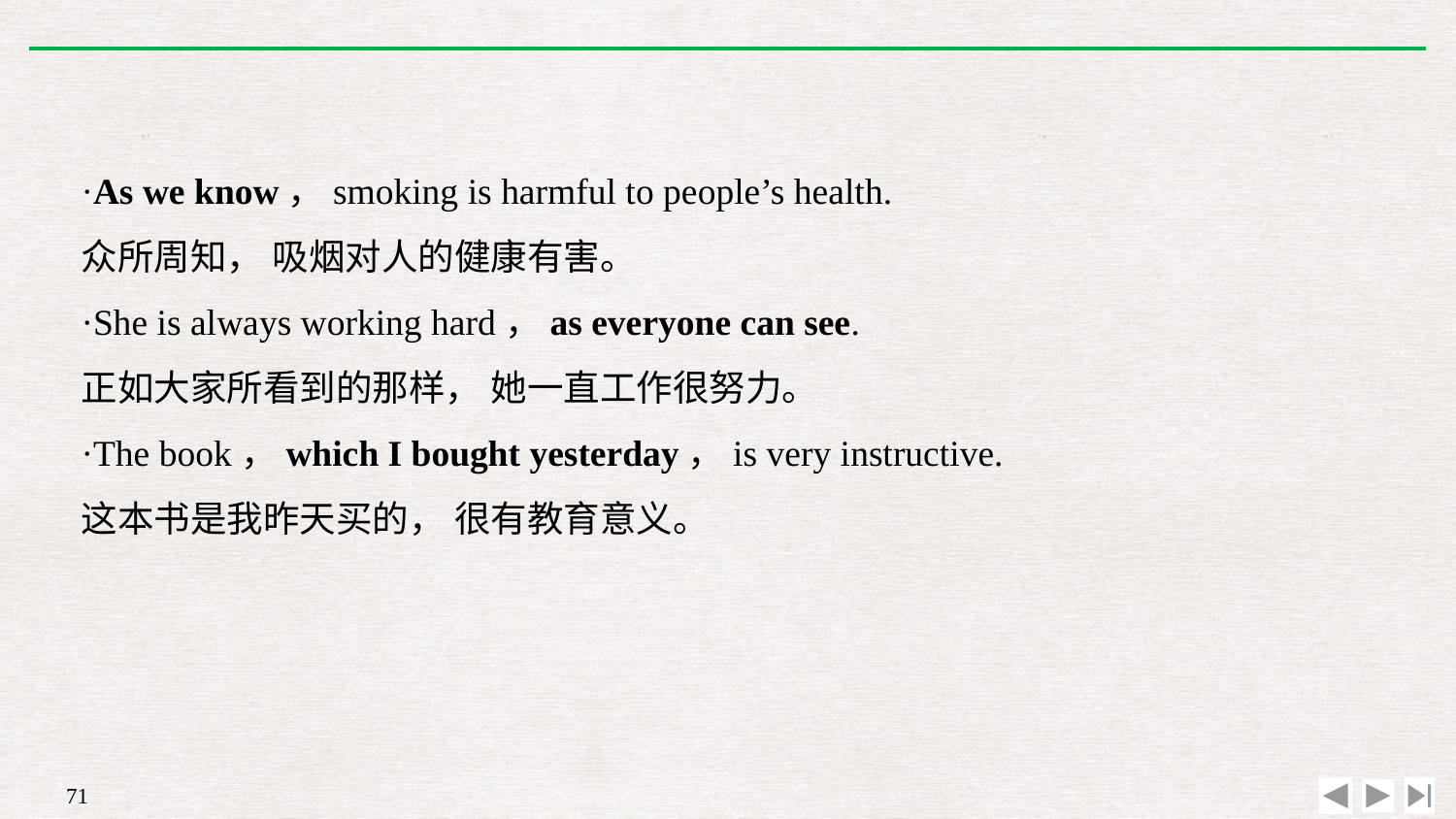

·As we know，smoking is harmful to people’s health.
众所周知， 吸烟对人的健康有害。
·She is always working hard，as everyone can see.
正如大家所看到的那样， 她一直工作很努力。
·The book，which I bought yesterday，is very instructive.
这本书是我昨天买的， 很有教育意义。